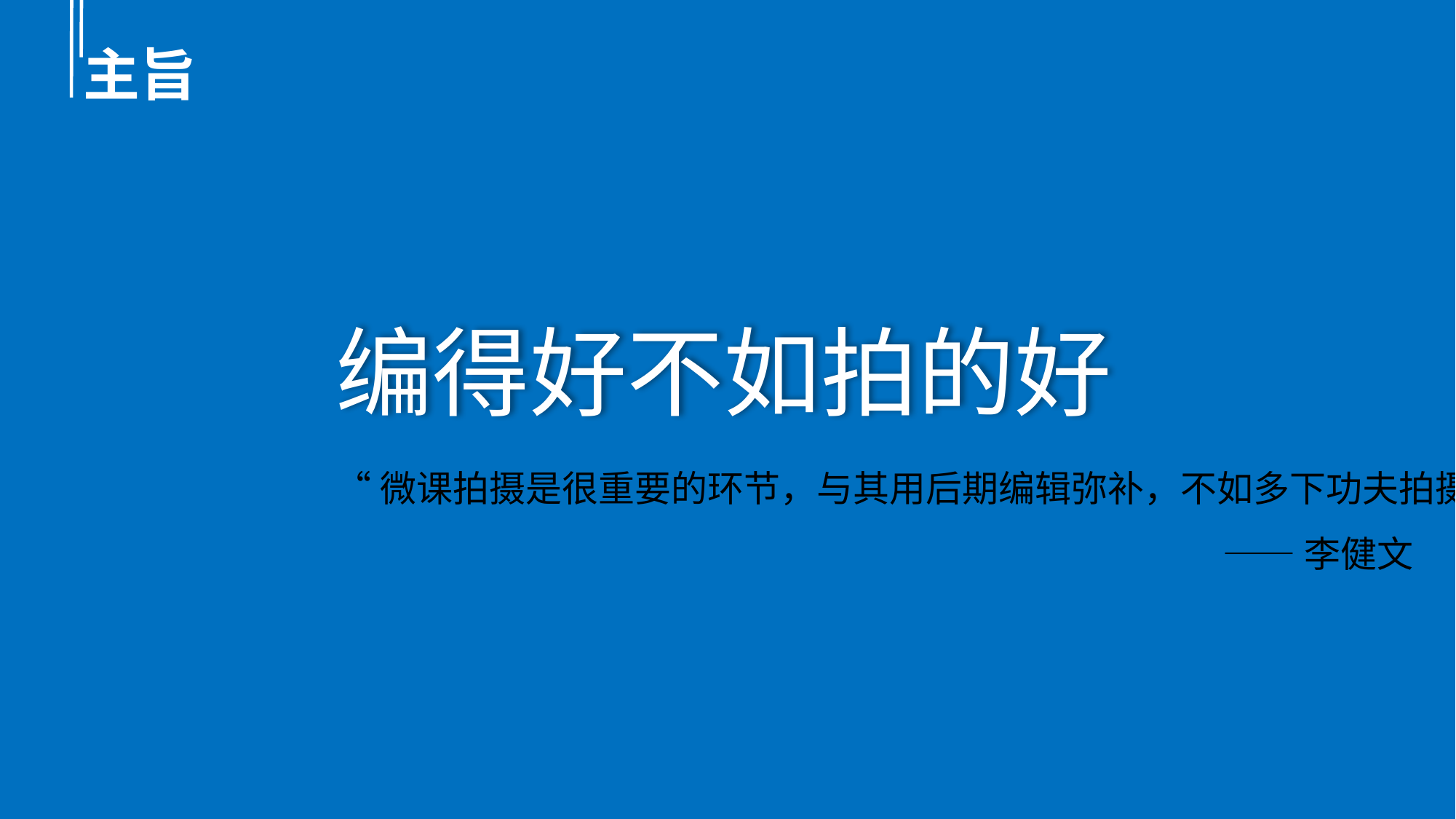

# 主旨
编得好不如拍的好
“微课拍摄是很重要的环节，与其用后期编辑弥补，不如多下功夫拍摄。”
——李健文